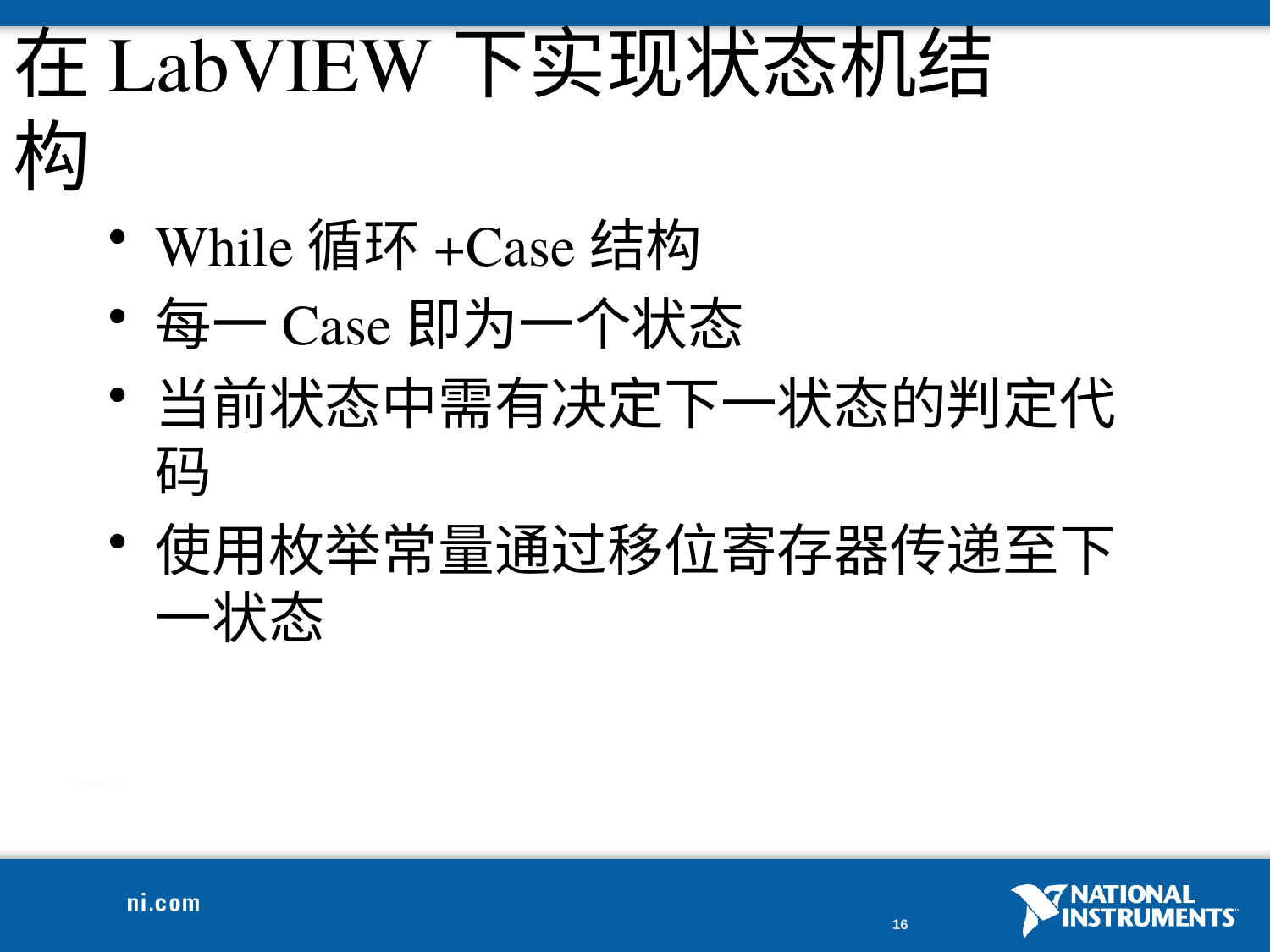

# 在LabVIEW下实现状态机结构
While循环+Case结构
每一Case即为一个状态
当前状态中需有决定下一状态的判定代码
使用枚举常量通过移位寄存器传递至下一状态